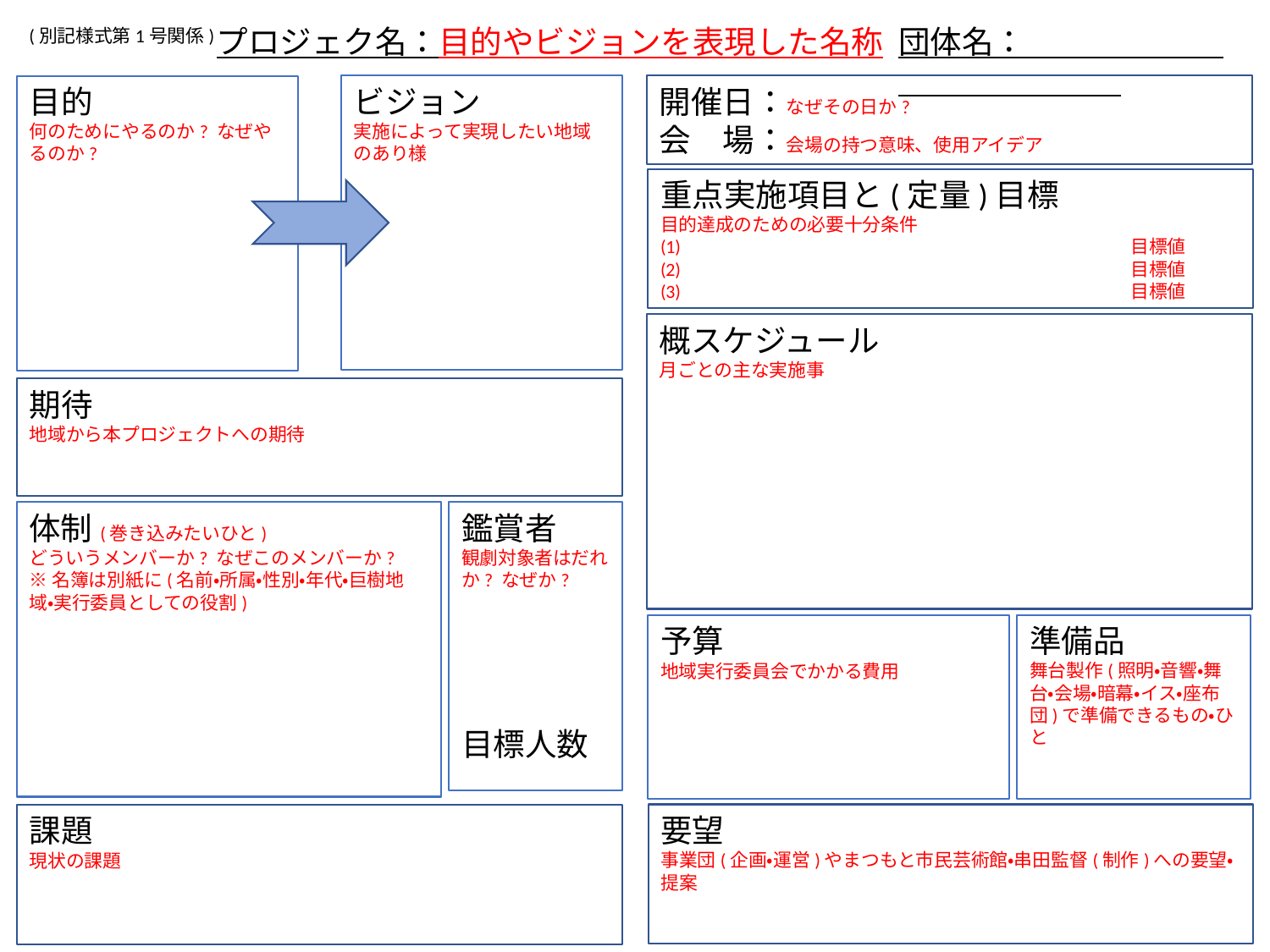

プロジェク名：目的やビジョンを表現した名称
団体名： 　　　　　　：
(別記様式第1号関係)
ビジョン
実施によって実現したい地域のあり様

開催日：なぜその日か?
会　場：会場の持つ意味、使用アイデア
目的
何のためにやるのか? なぜやるのか?

重点実施項目と(定量)目標
目的達成のための必要十分条件
(1) 　　　　　　　　　　　　　　　　　　　　　　　　目標値
(2) 　　　　　　　　　　　　　　　　　　　　　　　　目標値
(3) 　　　　　　　　　　　　　　　　　　　　　　　　目標値

概スケジュール
月ごとの主な実施事

期待
地域から本プロジェクトへの期待

体制(巻き込みたいひと)
どういうメンバーか? なぜこのメンバーか?
※名簿は別紙に(名前・所属・性別・年代・巨樹地域・実行委員としての役割)

鑑賞者
観劇対象者はだれか? なぜか?

目標人数

準備品
舞台製作(照明・音響・舞台・会場・暗幕・イス・座布団)で準備できるもの・ひと

予算
地域実行委員会でかかる費用

要望
事業団(企画・運営)やまつもと市民芸術館・串田監督(制作)への要望・提案

課題
現状の課題